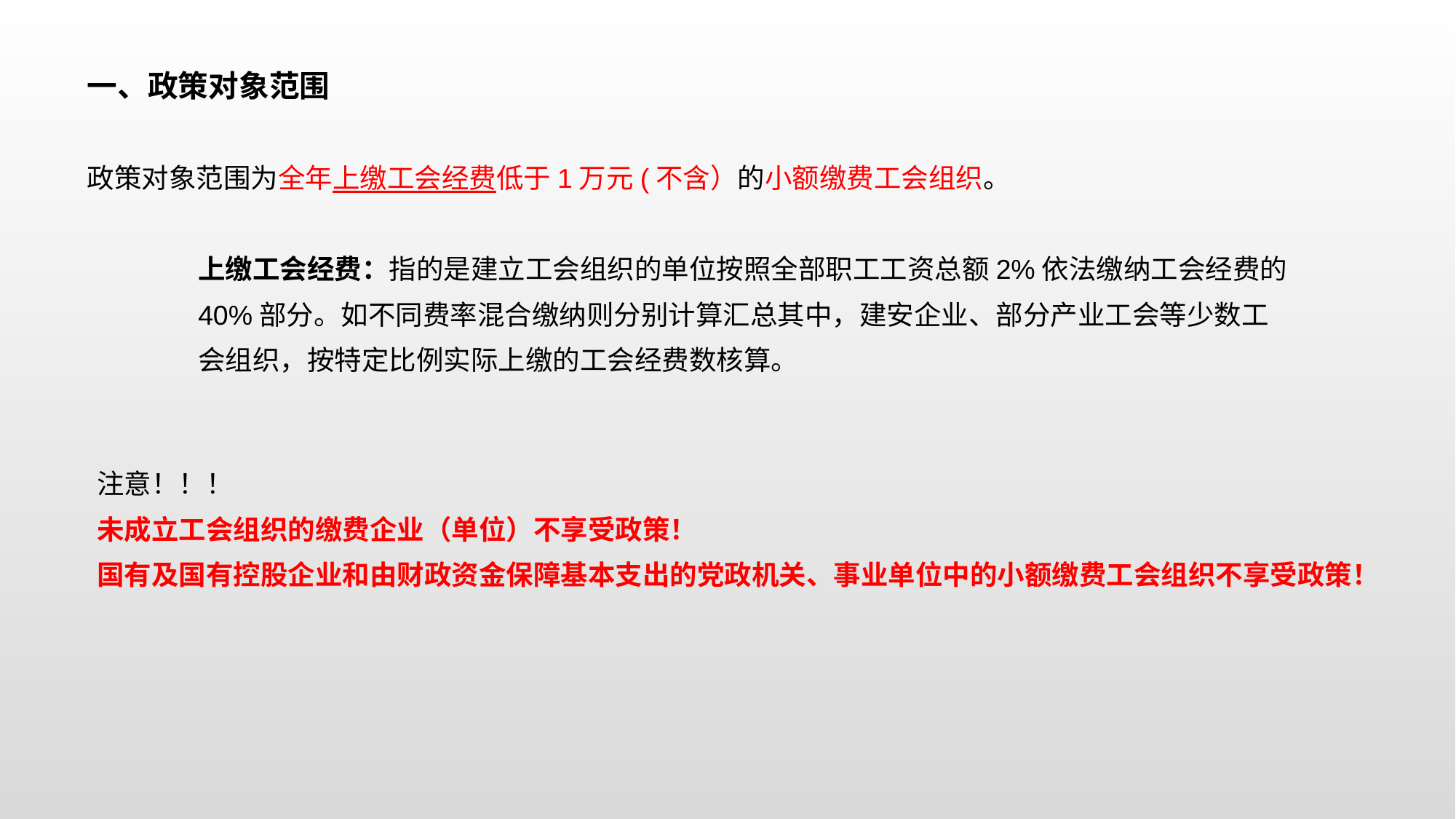

一、政策对象范围

政策对象范围为全年上缴工会经费低于1万元(不含）的小额缴费工会组织。

上缴工会经费：指的是建立工会组织的单位按照全部职工工资总额2%依法缴纳工会经费的40%部分。如不同费率混合缴纳则分别计算汇总其中，建安企业、部分产业工会等少数工会组织，按特定比例实际上缴的工会经费数核算。
注意！！！
未成立工会组织的缴费企业（单位）不享受政策！
国有及国有控股企业和由财政资金保障基本支出的党政机关、事业单位中的小额缴费工会组织不享受政策！